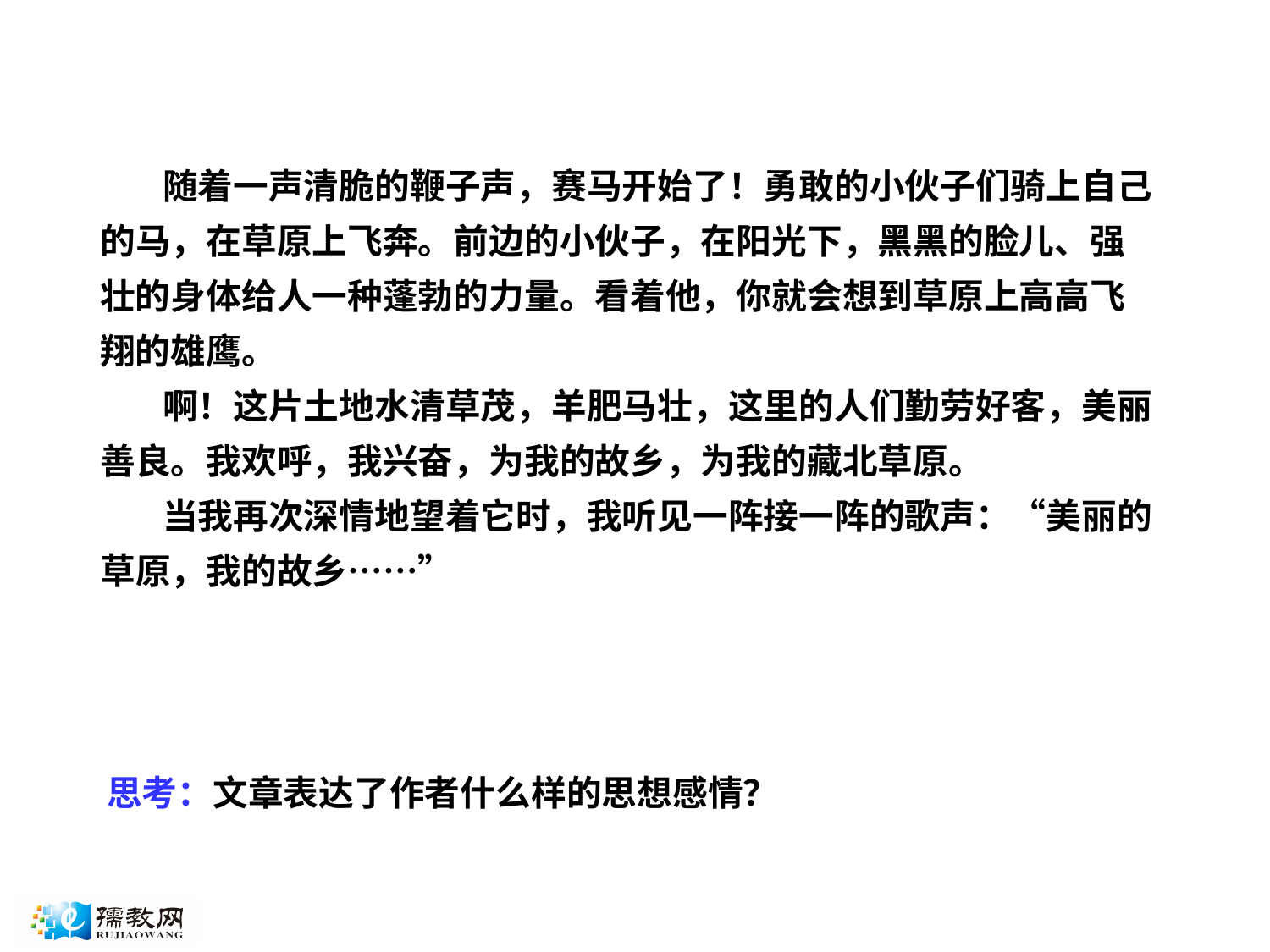

随着一声清脆的鞭子声，赛马开始了！勇敢的小伙子们骑上自己的马，在草原上飞奔。前边的小伙子，在阳光下，黑黑的脸儿、强壮的身体给人一种蓬勃的力量。看着他，你就会想到草原上高高飞翔的雄鹰。
啊！这片土地水清草茂，羊肥马壮，这里的人们勤劳好客，美丽善良。我欢呼，我兴奋，为我的故乡，为我的藏北草原。
当我再次深情地望着它时，我听见一阵接一阵的歌声：“美丽的草原，我的故乡……”
思考：文章表达了作者什么样的思想感情？